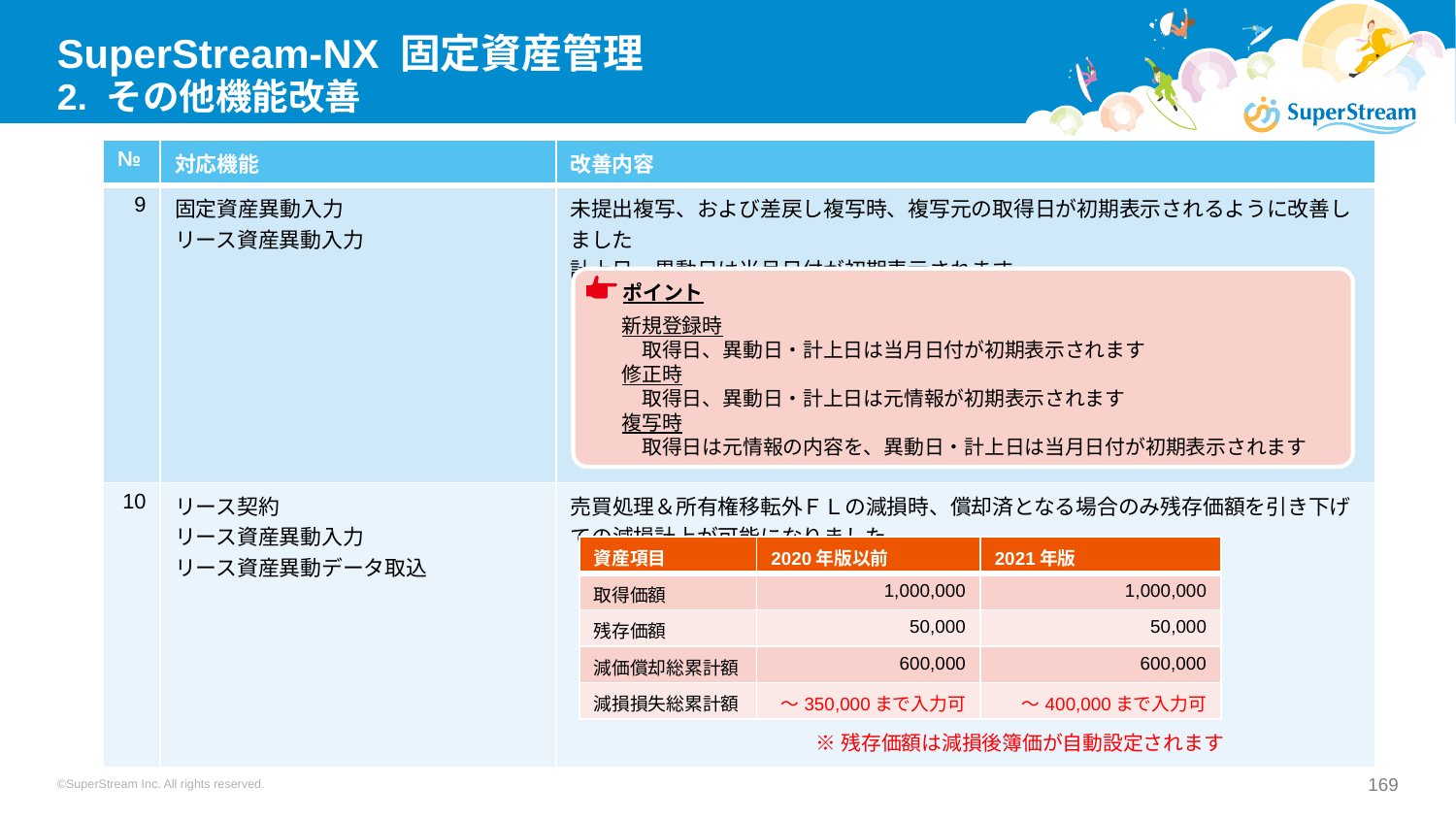

# SuperStream-NX 固定資産管理 2. その他機能改善
| № | 対応機能 | 改善内容 |
| --- | --- | --- |
| 9 | 固定資産異動入力 リース資産異動入力 | 未提出複写、および差戻し複写時、複写元の取得日が初期表示されるように改善しました 計上日・異動日は当月日付が初期表示されます |
| 10 | リース契約 リース資産異動入力 リース資産異動データ取込 | 売買処理＆所有権移転外ＦＬの減損時、償却済となる場合のみ残存価額を引き下げての減損計上が可能になりました |

ポイント

新規登録時
　取得日、異動日・計上日は当月日付が初期表示されます
修正時
　取得日、異動日・計上日は元情報が初期表示されます
複写時
　取得日は元情報の内容を、異動日・計上日は当月日付が初期表示されます
| 資産項目 | 2020年版以前 | 2021年版 |
| --- | --- | --- |
| 取得価額 | 1,000,000 | 1,000,000 |
| 残存価額 | 50,000 | 50,000 |
| 減価償却総累計額 | 600,000 | 600,000 |
| 減損損失総累計額 | ～350,000まで入力可 | ～400,000まで入力可 |
※残存価額は減損後簿価が自動設定されます
©SuperStream Inc. All rights reserved.
169